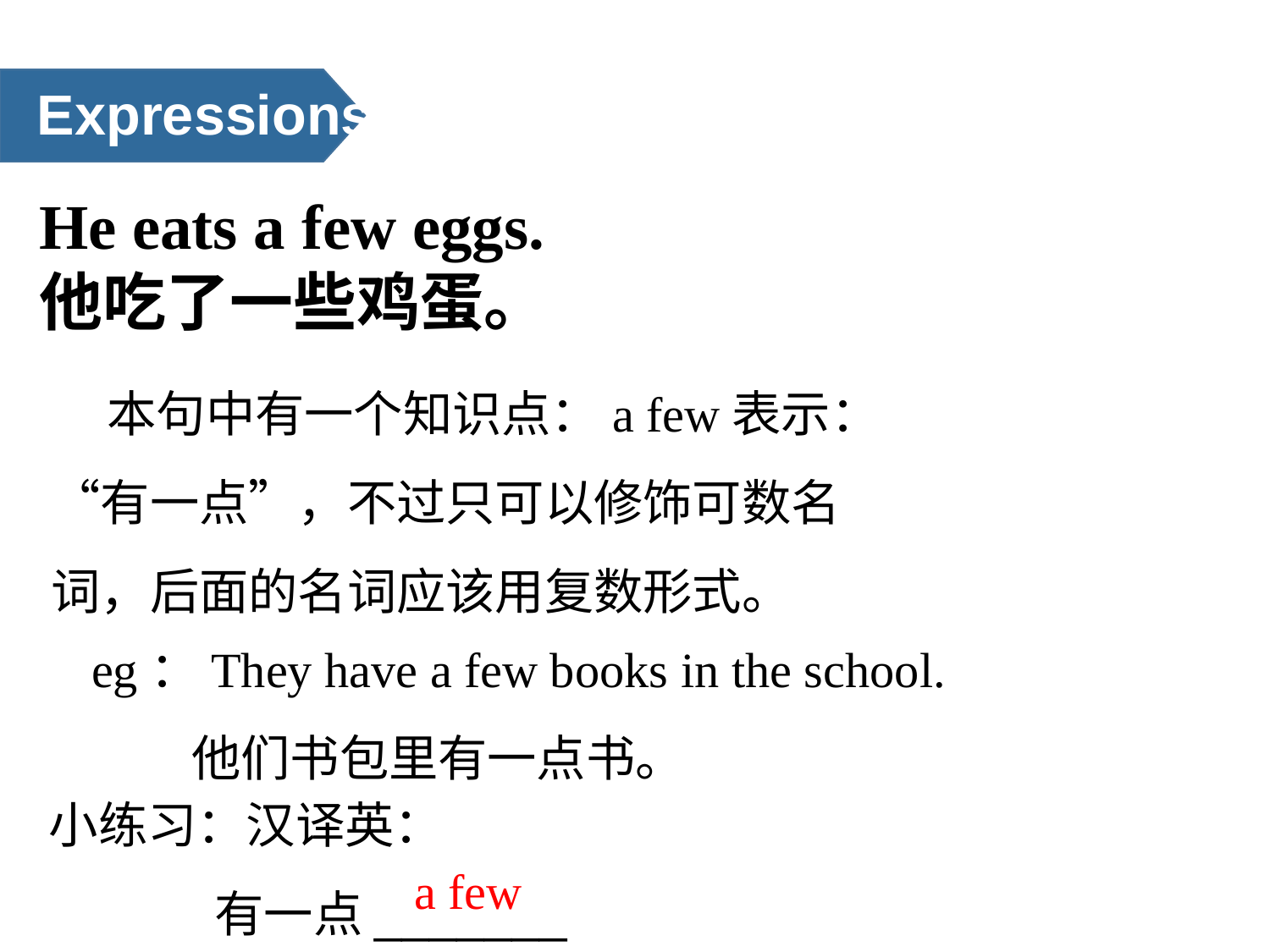

Expressions
He eats a few eggs.
他吃了一些鸡蛋。
    本句中有一个知识点：a few表示：“有一点”，不过只可以修饰可数名词，后面的名词应该用复数形式。
eg：They have a few books in the school.
        他们书包里有一点书。
小练习：汉译英：
              有一点_______
a few